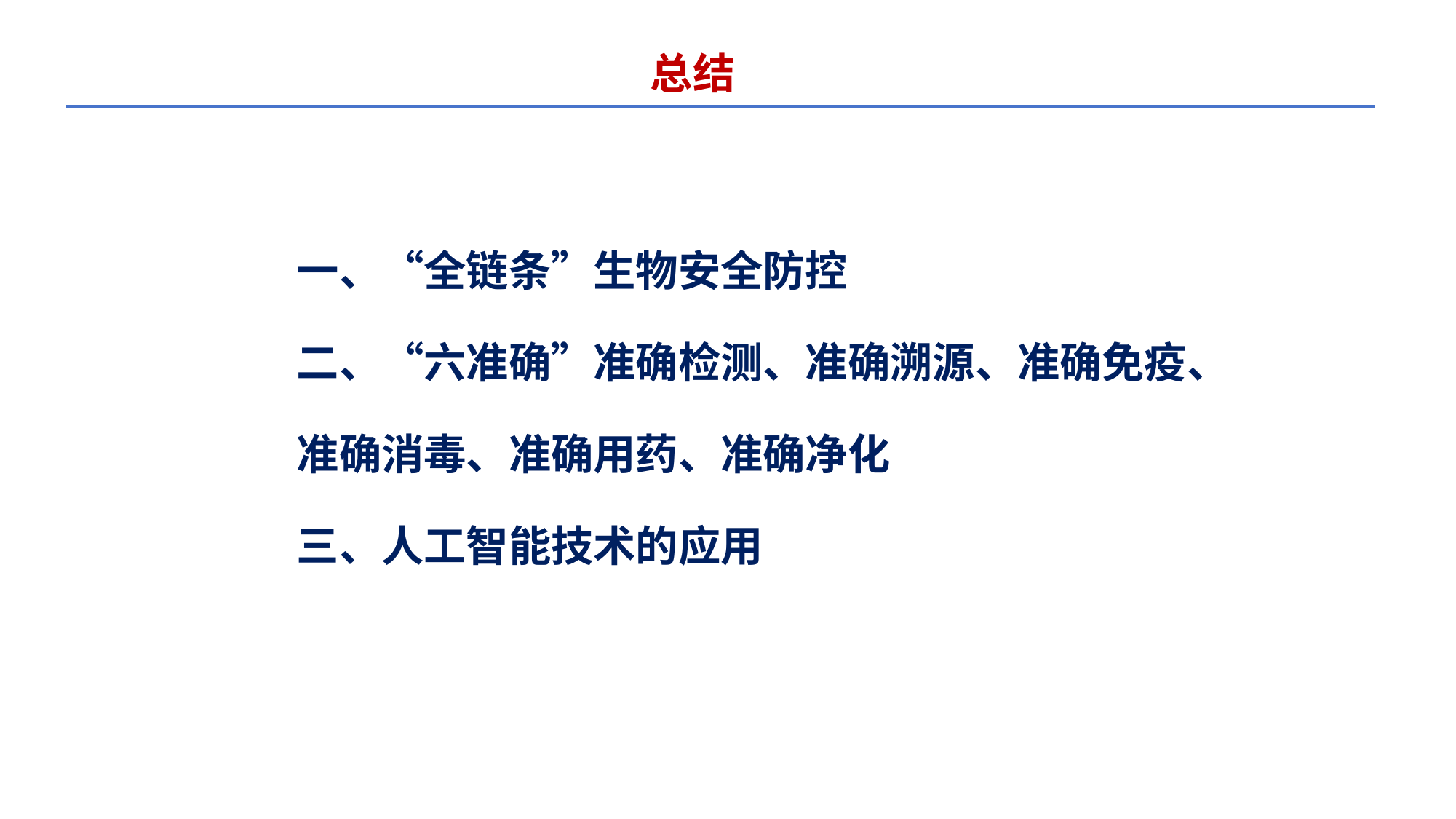

总结

一、“全链条”生物安全防控
二、“六准确”准确检测、准确溯源、准确免疫、准确消毒、准确用药、准确净化
三、人工智能技术的应用